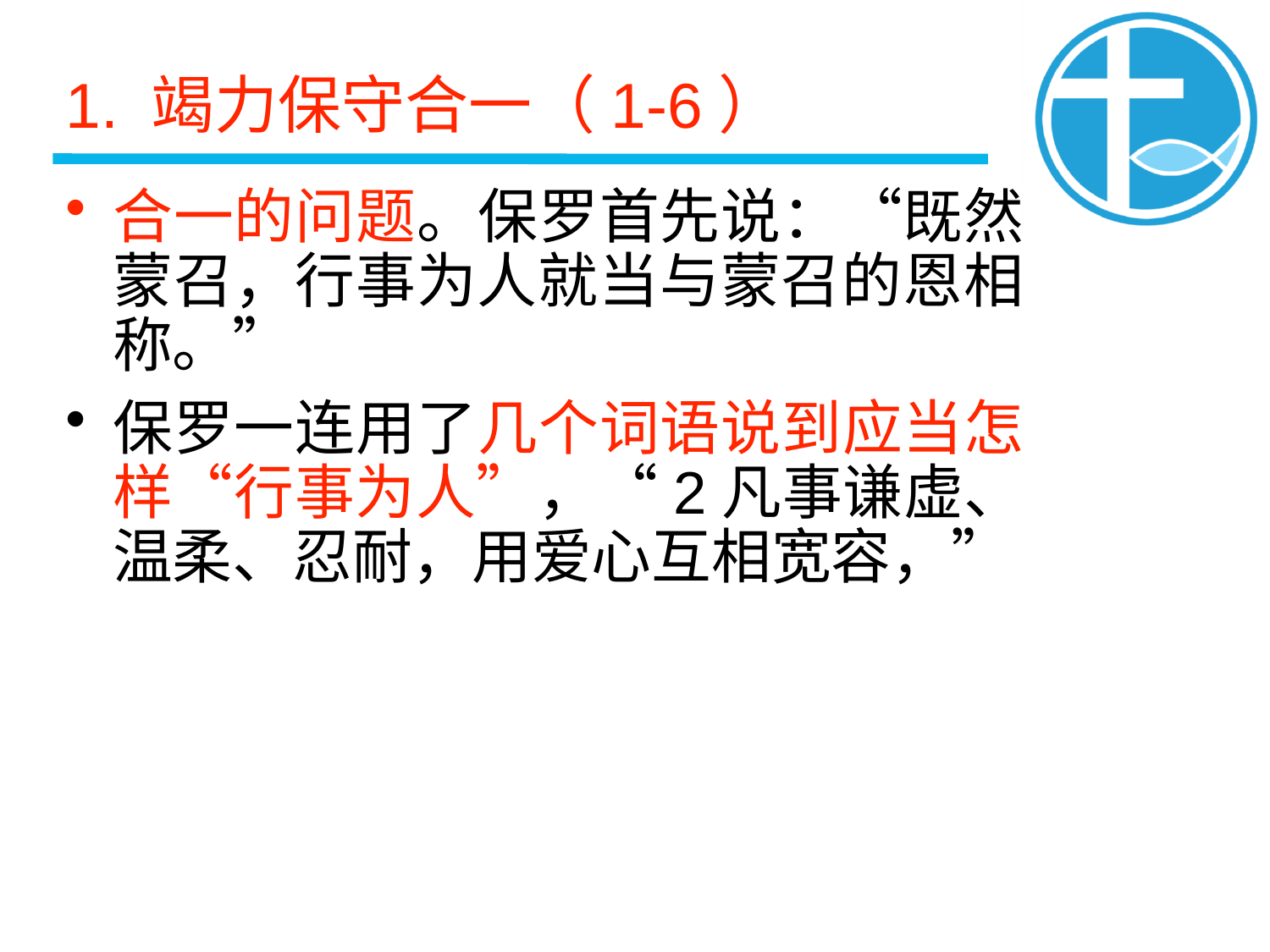

1. 竭力保守合一（1-6）
合一的问题。保罗首先说：“既然蒙召，行事为人就当与蒙召的恩相称。”
保罗一连用了几个词语说到应当怎样“行事为人”，“2凡事谦虚、温柔、忍耐，用爱心互相宽容，”